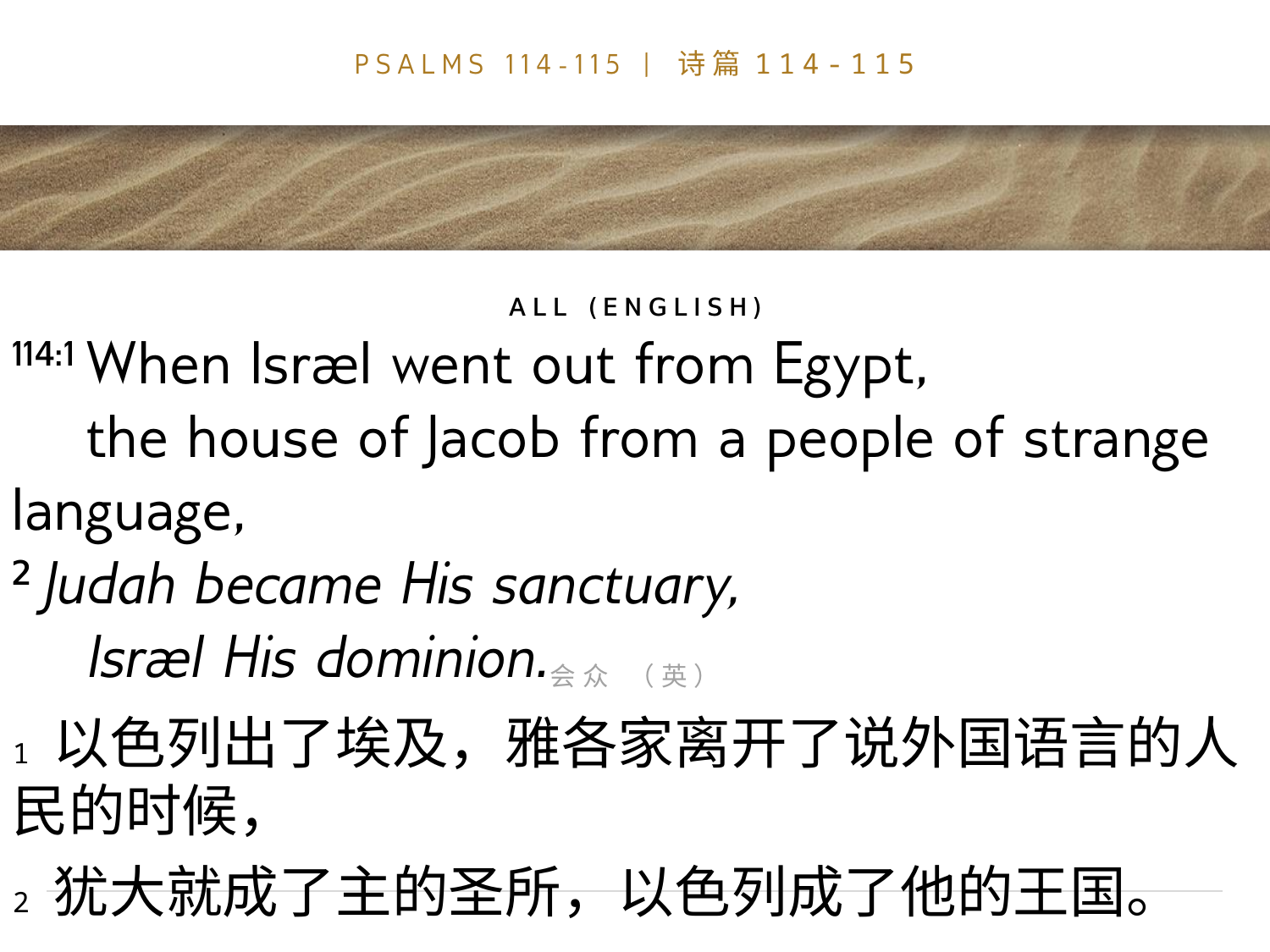

# PSALMS 114-115 | 诗篇114-115
ALL (ENGLISH)
114:1 When Israel went out from Egypt,
    the house of Jacob from a people of strange language,
2 Judah became His sanctuary,
    Israel His dominion.

会众 （英）
1 以色列出了埃及，雅各家离开了说外国语言的人民的时候，
2 犹大就成了主的圣所，以色列成了他的王国。